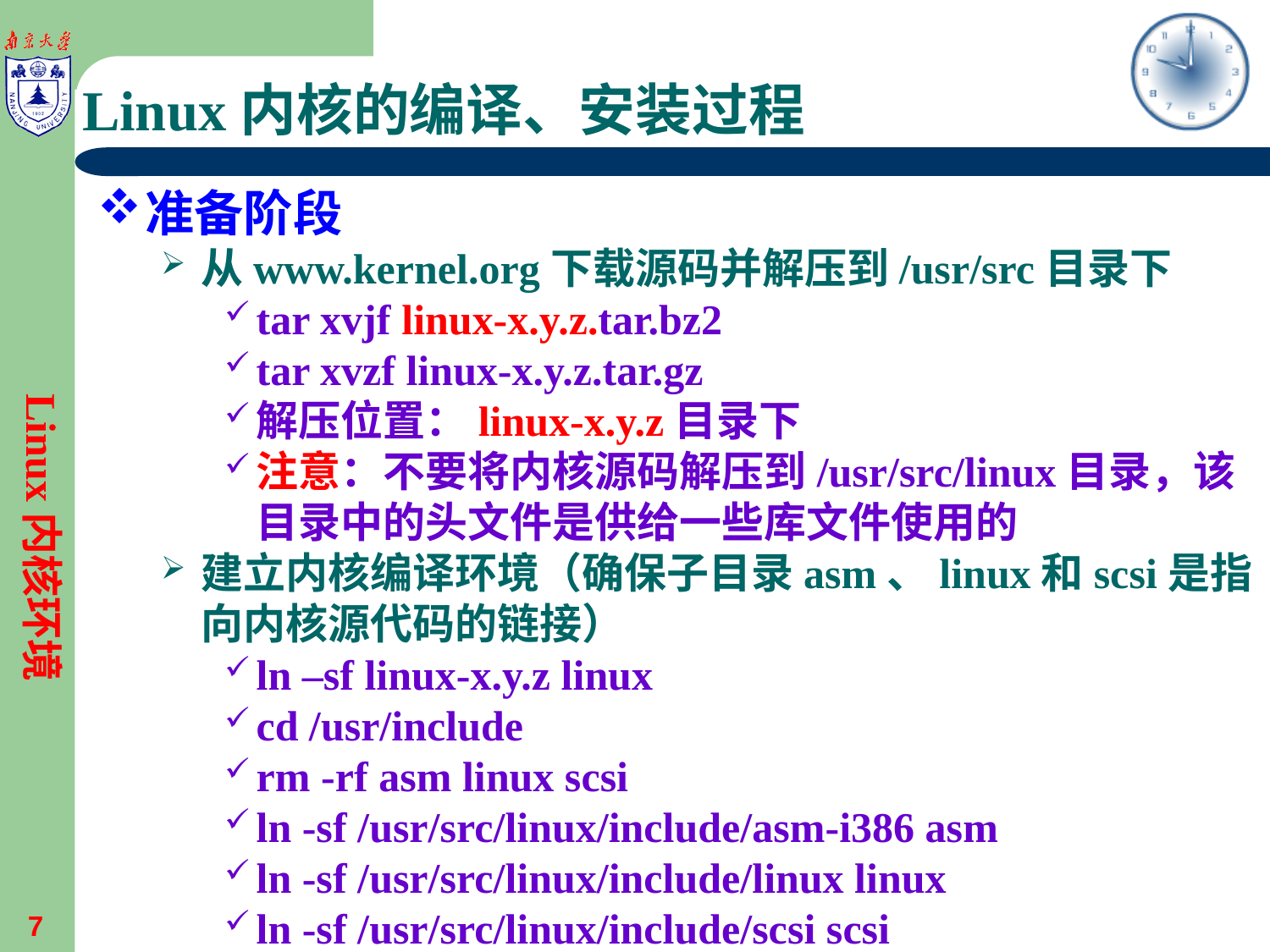

# Linux内核的编译、安装过程
准备阶段
从www.kernel.org下载源码并解压到/usr/src目录下
tar xvjf linux-x.y.z.tar.bz2
tar xvzf linux-x.y.z.tar.gz
解压位置：linux-x.y.z目录下
注意：不要将内核源码解压到/usr/src/linux目录，该目录中的头文件是供给一些库文件使用的
建立内核编译环境（确保子目录asm、linux和scsi是指向内核源代码的链接）
ln –sf linux-x.y.z linux
cd /usr/include
rm -rf asm linux scsi
ln -sf /usr/src/linux/include/asm-i386 asm
ln -sf /usr/src/linux/include/linux linux
ln -sf /usr/src/linux/include/scsi scsi
Linux内核环境
7